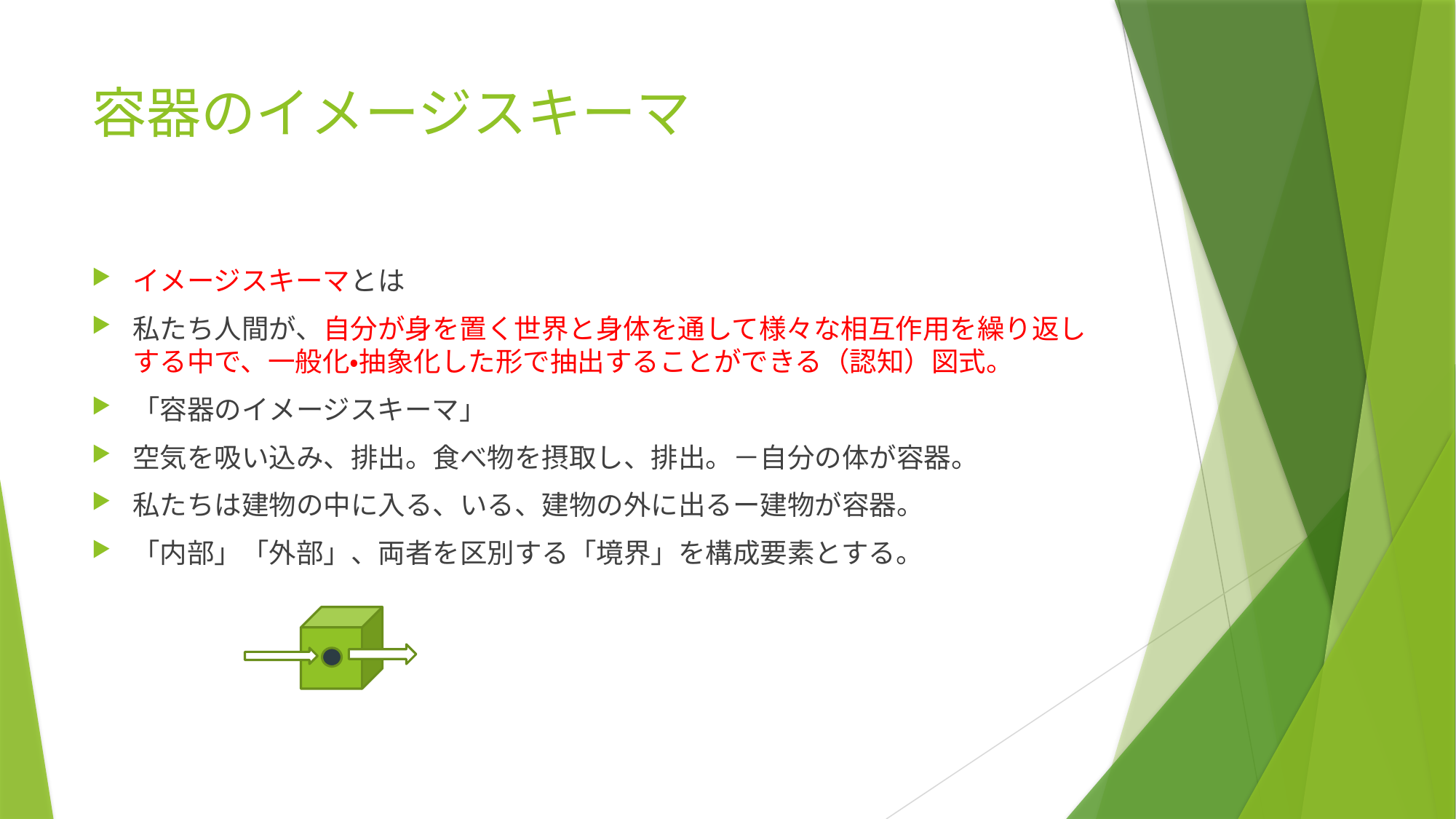

# 容器のイメージスキーマ
イメージスキーマとは
私たち人間が、自分が身を置く世界と身体を通して様々な相互作用を繰り返しする中で、一般化・抽象化した形で抽出することができる（認知）図式。
「容器のイメージスキーマ」
空気を吸い込み、排出。食べ物を摂取し、排出。－自分の体が容器。
私たちは建物の中に入る、いる、建物の外に出るー建物が容器。
「内部」「外部」、両者を区別する「境界」を構成要素とする。